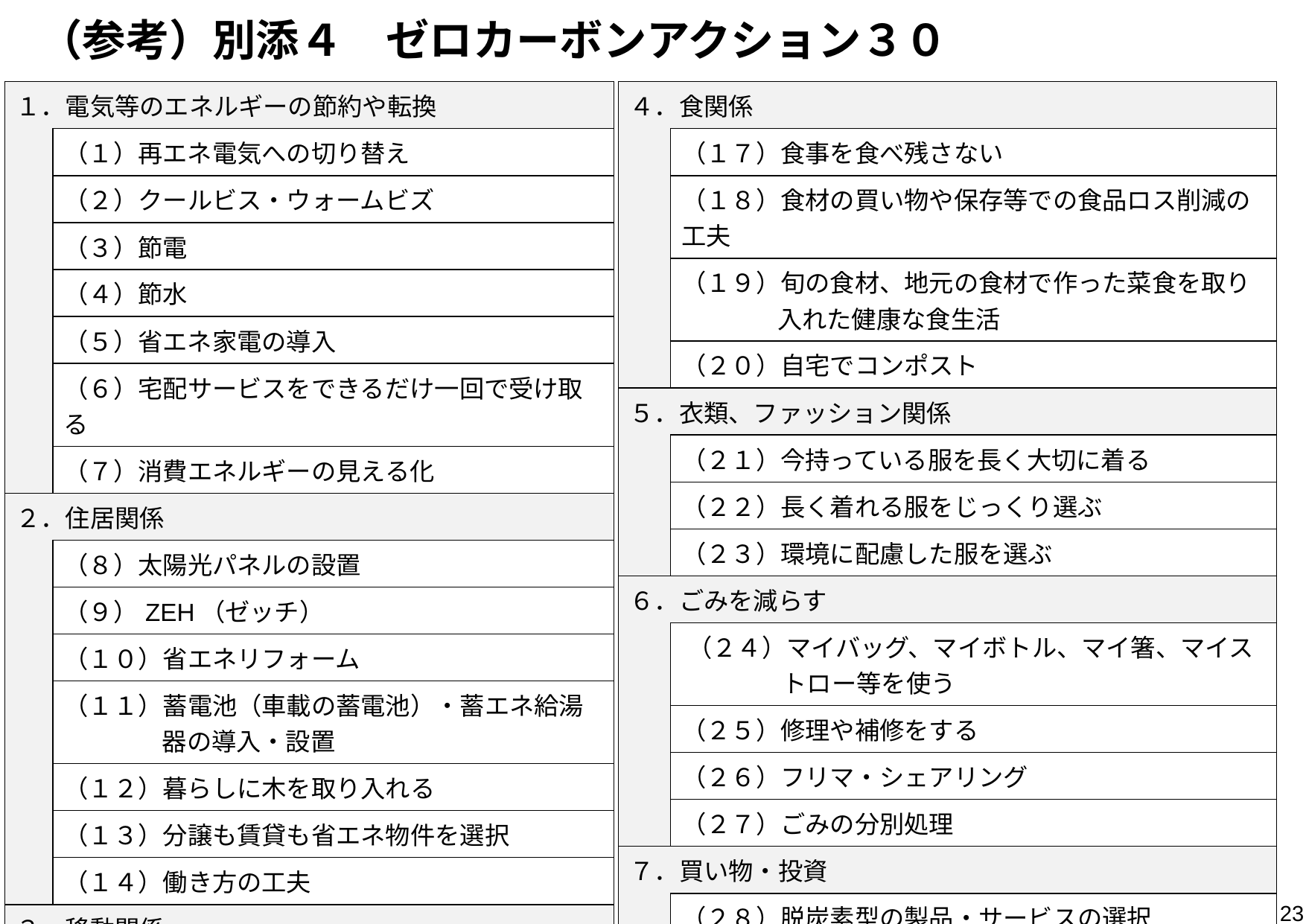

# （参考）別添４　ゼロカーボンアクション３０
| １．電気等のエネルギーの節約や転換 |  |
| --- | --- |
|  | （１）再エネ電気への切り替え |
|  | （２）クールビス・ウォームビズ |
|  | （３）節電 |
|  | （４）節水 |
|  | （５）省エネ家電の導入 |
|  | （６）宅配サービスをできるだけ一回で受け取る |
|  | （７）消費エネルギーの見える化 |
| ２．住居関係 |  |
|  | （８）太陽光パネルの設置 |
|  | （９）ZEH（ゼッチ） |
|  | （１０）省エネリフォーム |
|  | （１１）蓄電池（車載の蓄電池）・蓄エネ給湯器の導入・設置 |
|  | （１２）暮らしに木を取り入れる |
|  | （１３）分譲も賃貸も省エネ物件を選択 |
|  | （１４）働き方の工夫 |
| ３．移動関係 |  |
|  | （１５）スマートムーブ |
|  | （１６）ゼロカーボン・ドライブ |
| ４．食関係 |  |
| --- | --- |
|  | （１７）食事を食べ残さない |
|  | （１８）食材の買い物や保存等での食品ロス削減の工夫 |
|  | （１９）旬の食材、地元の食材で作った菜食を取り入れた健康な食生活 |
|  | （２０）自宅でコンポスト |
| ５．衣類、ファッション関係 |  |
|  | （２１）今持っている服を長く大切に着る |
|  | （２２）長く着れる服をじっくり選ぶ |
|  | （２３）環境に配慮した服を選ぶ |
| ６．ごみを減らす |  |
|  | （２４）マイバッグ、マイボトル、マイ箸、マイストロー等を使う |
|  | （２５）修理や補修をする |
|  | （２６）フリマ・シェアリング |
|  | （２７）ごみの分別処理 |
| ７．買い物・投資 |  |
|  | （２８）脱炭素型の製品・サービスの選択 |
|  | （２９）個人のESG投資 |
| ８．環境活動 |  |
|  | （３０）植林やごみ拾い等の活動 |